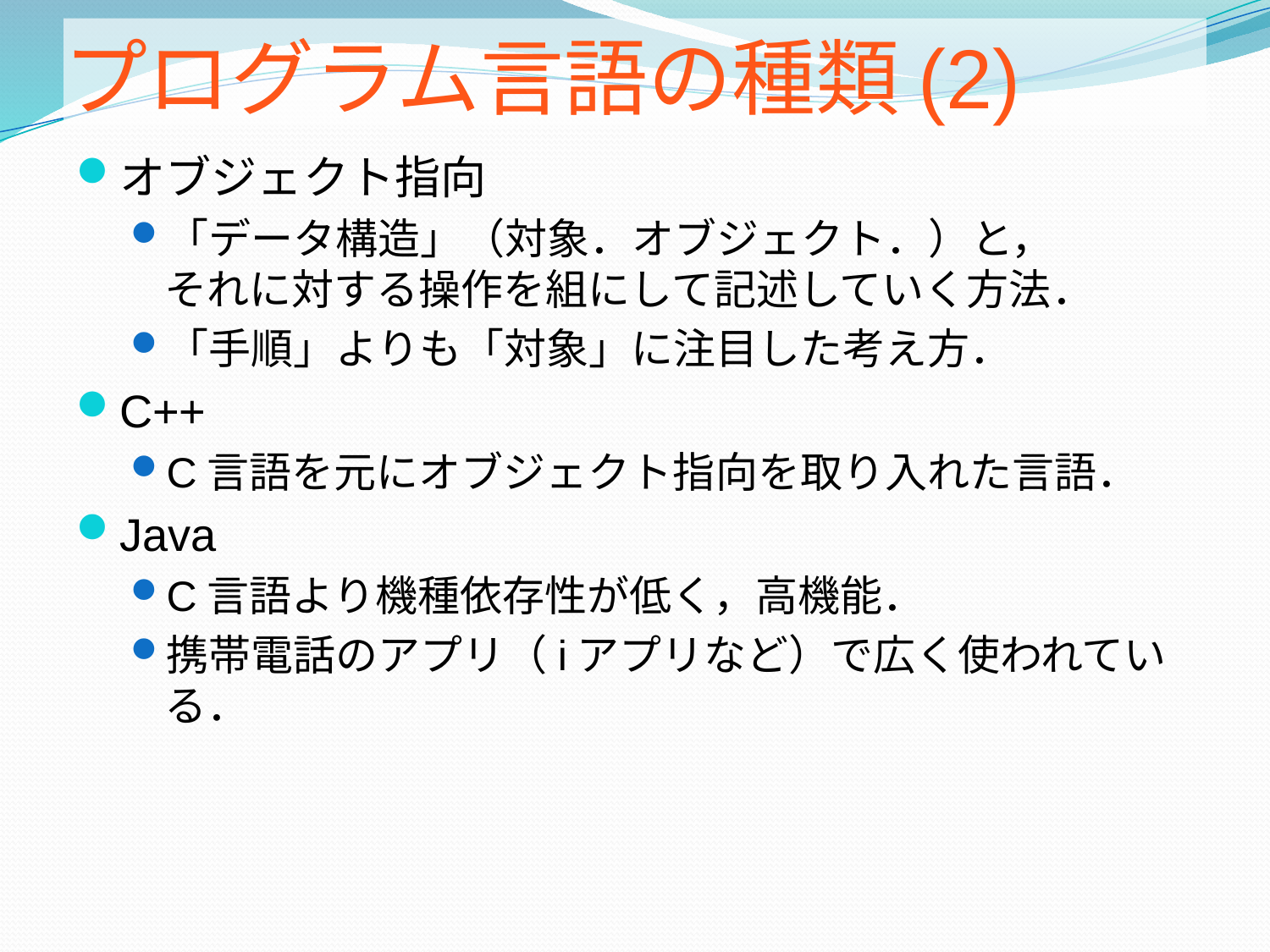

# プログラム言語の種類(2)
オブジェクト指向
「データ構造」（対象．オブジェクト．）と，
それに対する操作を組にして記述していく方法．
「手順」よりも「対象」に注目した考え方．
C++
C言語を元にオブジェクト指向を取り入れた言語．
Java
C言語より機種依存性が低く，高機能．
携帯電話のアプリ（iアプリなど）で広く使われている．